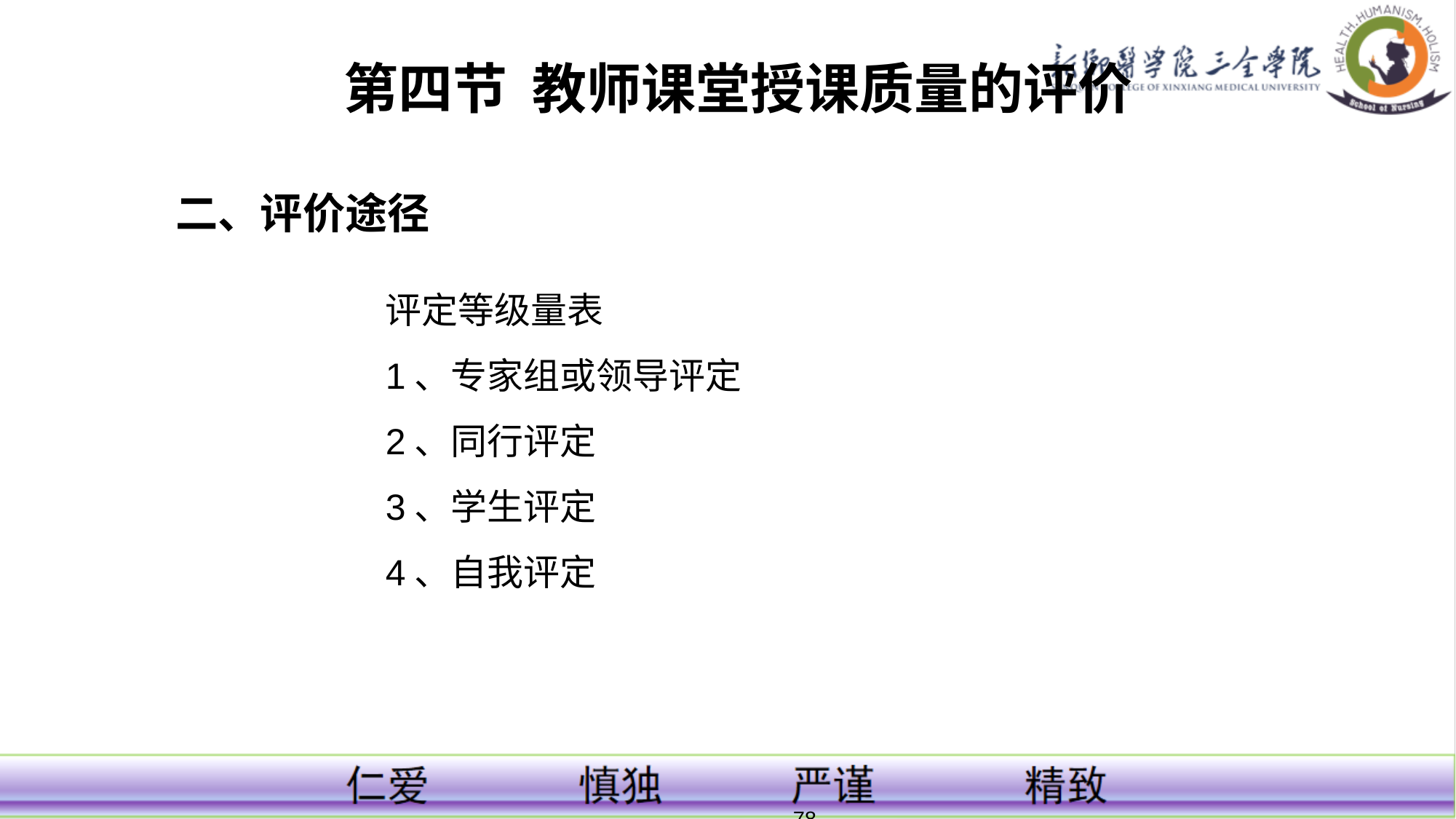

第四节  教师课堂授课质量的评价
二、评价途径
评定等级量表
1、专家组或领导评定
2、同行评定
3、学生评定
4、自我评定
78
78